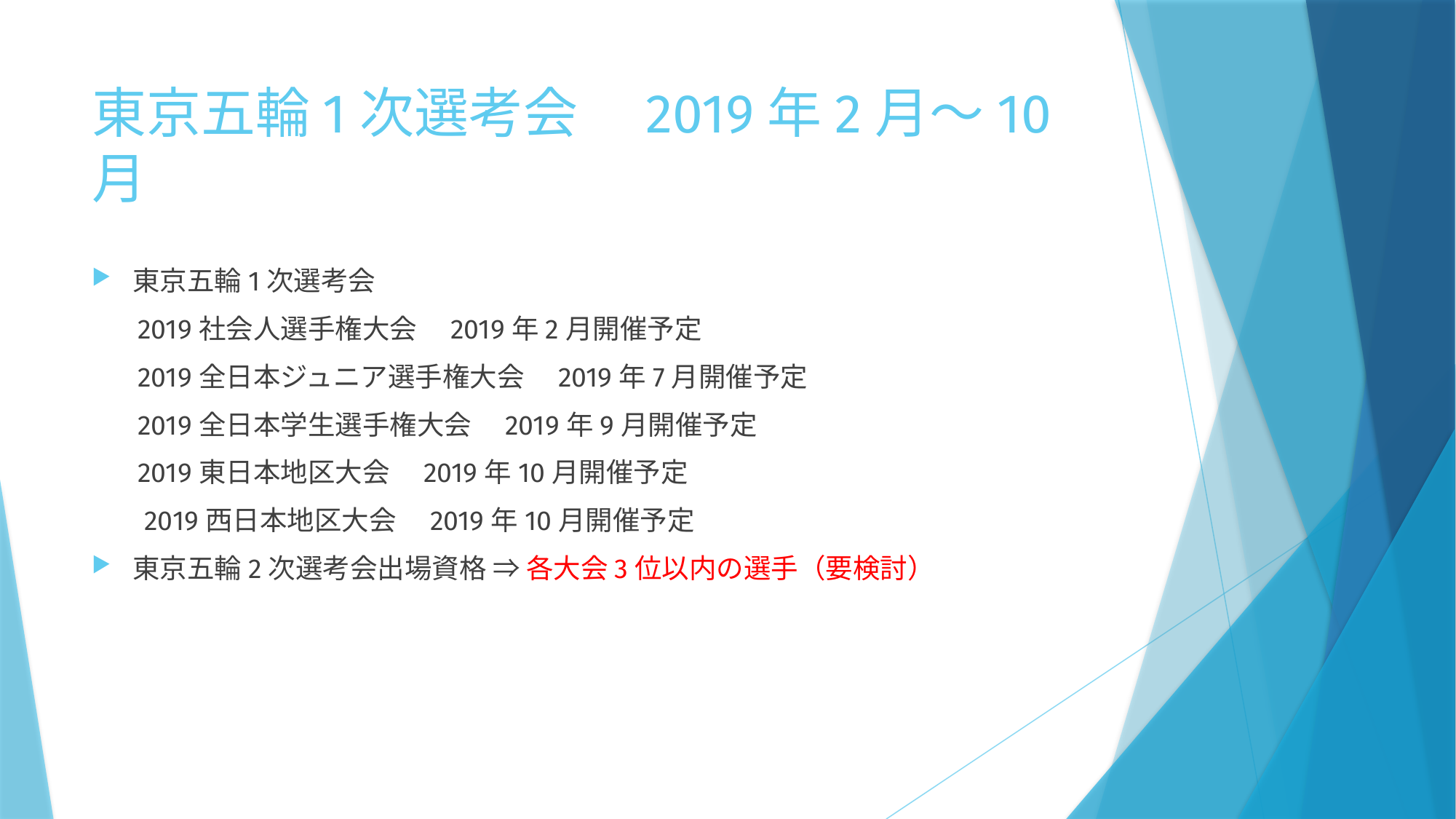

# 東京五輪1次選考会　2019年2月～10月
東京五輪1次選考会
　  2019社会人選手権大会　2019年2月開催予定
　  2019全日本ジュニア選手権大会　2019年7月開催予定
　  2019全日本学生選手権大会　2019年9月開催予定
　  2019東日本地区大会　2019年10月開催予定
  　2019西日本地区大会　2019年10月開催予定
東京五輪2次選考会出場資格 ⇒ 各大会3位以内の選手（要検討）